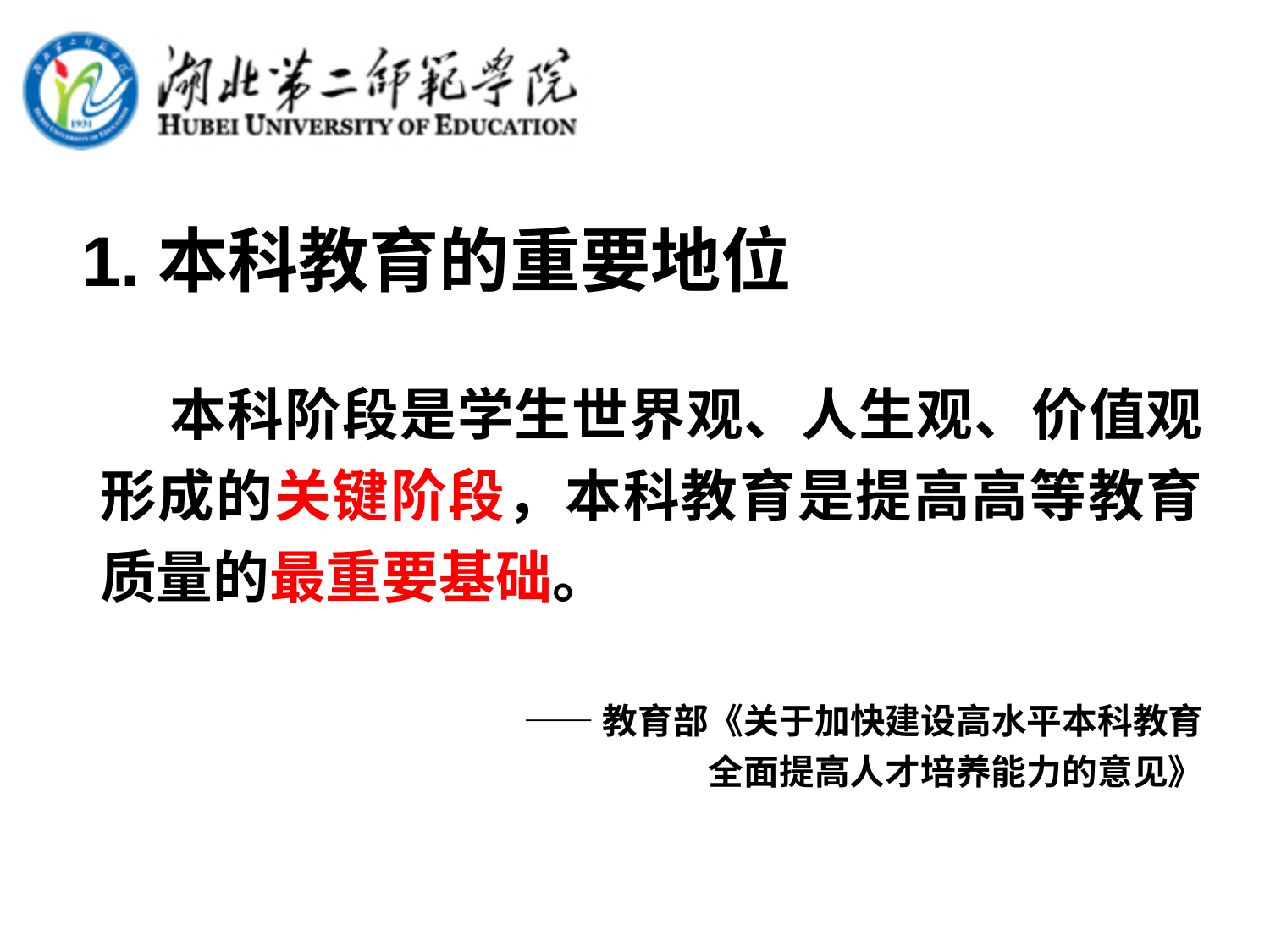

# 1.本科教育的重要地位
    本科阶段是学生世界观、人生观、价值观形成的关键阶段，本科教育是提高高等教育质量的最重要基础。

——教育部《关于加快建设高水平本科教育
全面提高人才培养能力的意见》